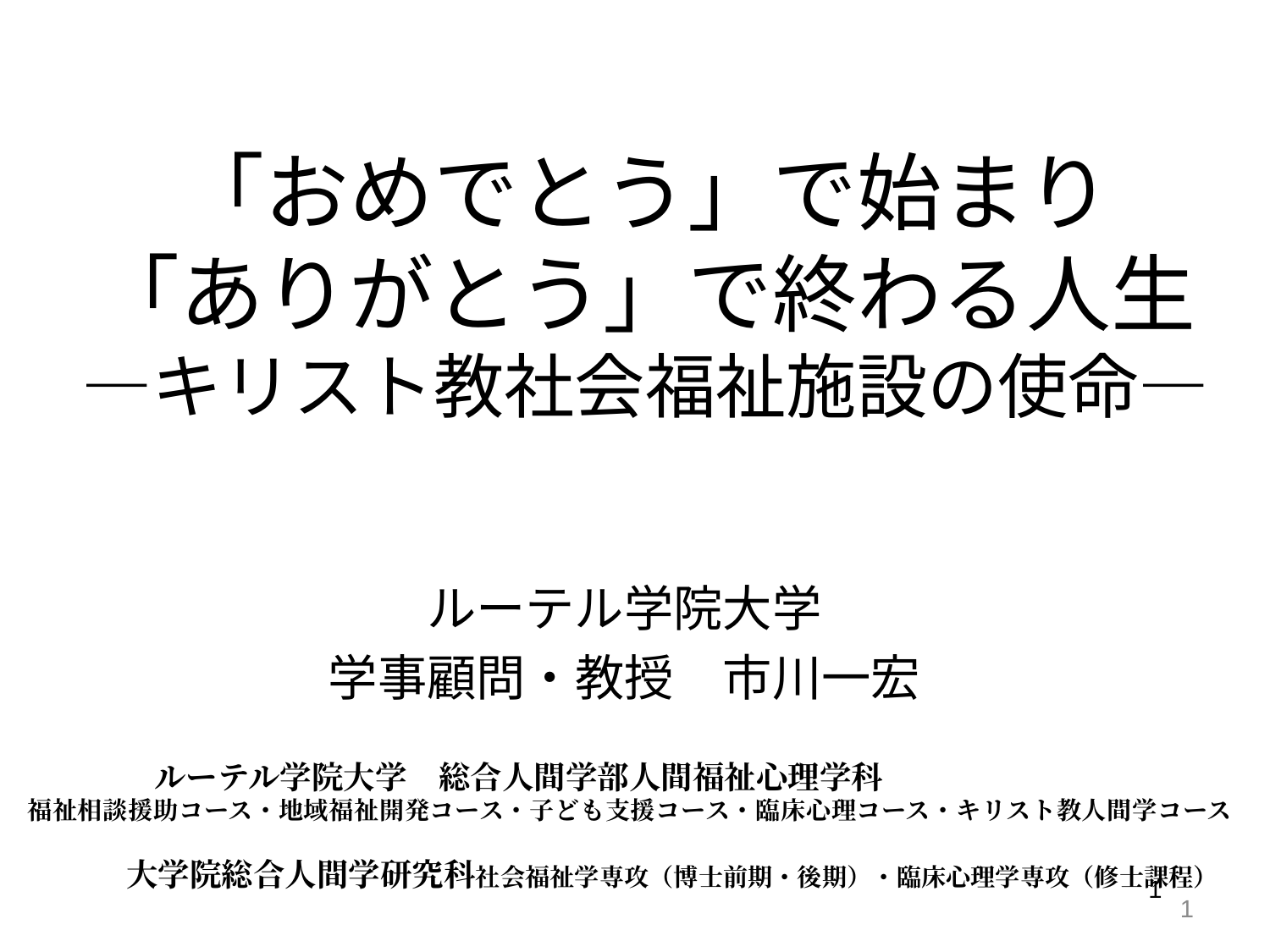

「おめでとう」で始まり
「ありがとう」で終わる人生
―キリスト教社会福祉施設の使命―
ルーテル学院大学
学事顧問・教授　市川一宏
　　　　ルーテル学院大学　総合人間学部人間福祉心理学科
福祉相談援助コース・地域福祉開発コース・子ども支援コース・臨床心理コース・キリスト教人間学コース
　　　　大学院総合人間学研究科社会福祉学専攻（博士前期・後期）・臨床心理学専攻（修士課程）
1
1